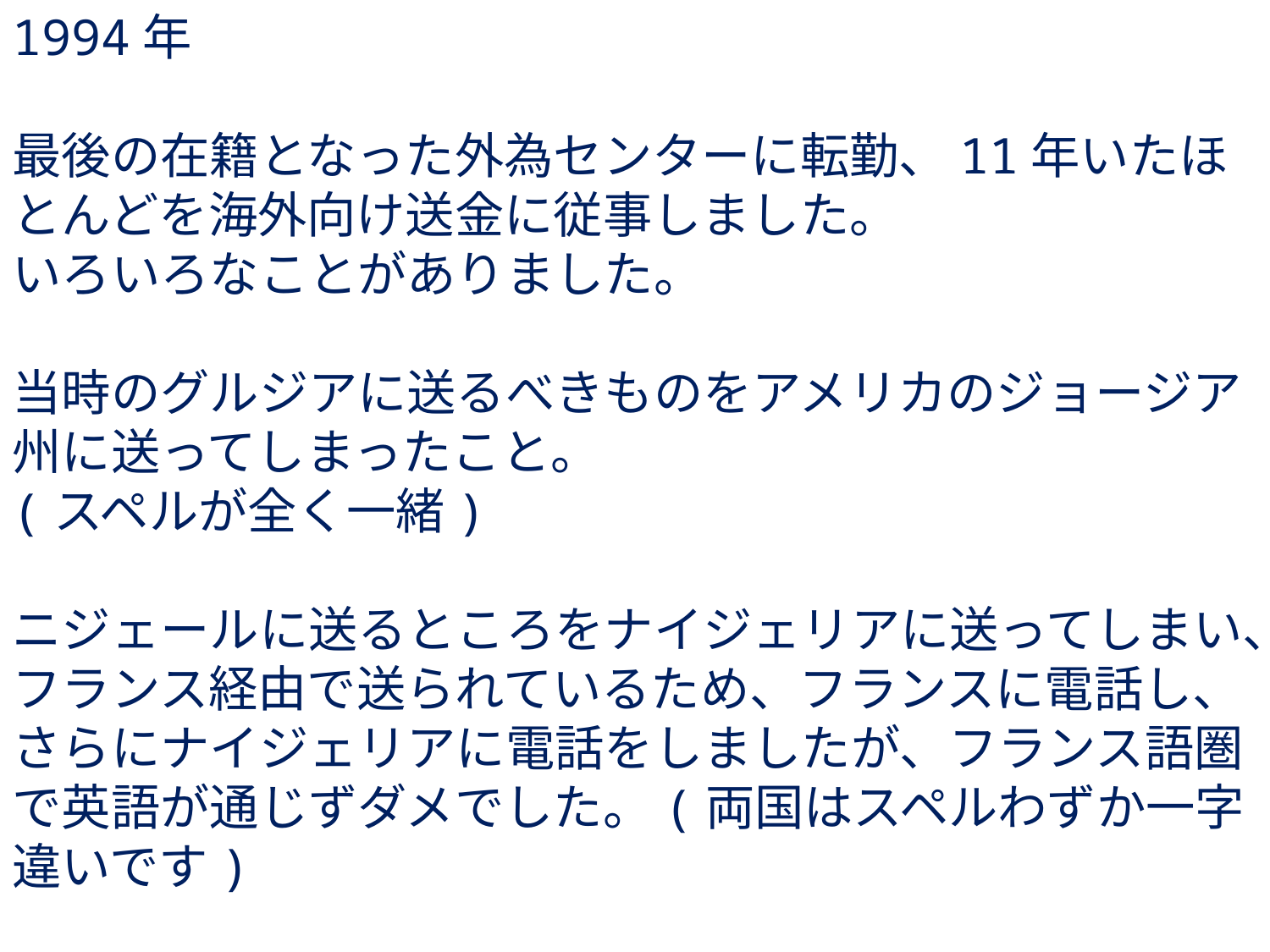

1994年

最後の在籍となった外為センターに転勤、11年いたほとんどを海外向け送金に従事しました。
いろいろなことがありました。

当時のグルジアに送るべきものをアメリカのジョージア州に送ってしまったこと。
(スペルが全く一緒)

ニジェールに送るところをナイジェリアに送ってしまい、フランス経由で送られているため、フランスに電話し、さらにナイジェリアに電話をしましたが、フランス語圏で英語が通じずダメでした。(両国はスペルわずか一字違いです)